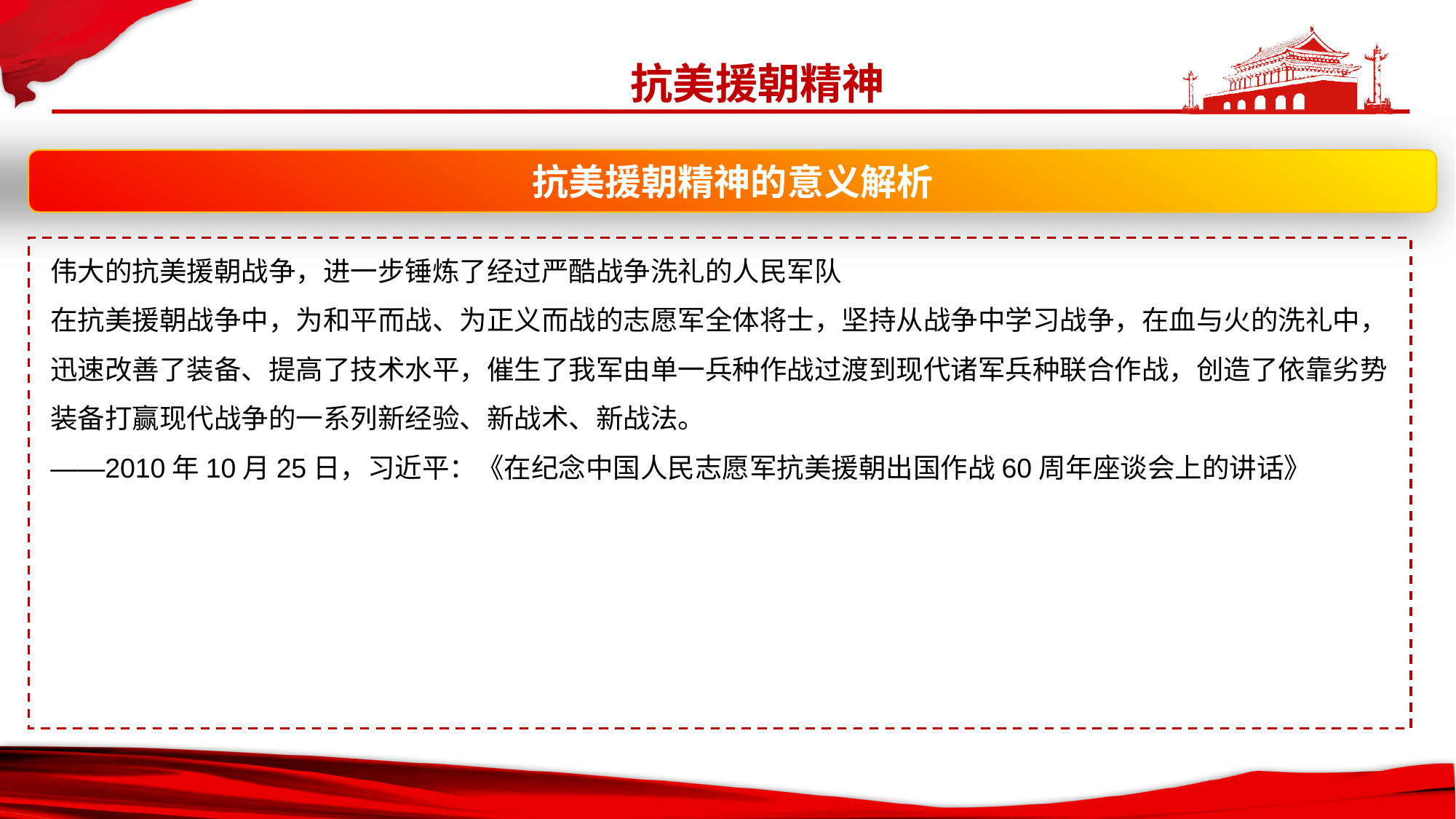

抗美援朝精神
抗美援朝精神的意义解析
伟大的抗美援朝战争，进一步锤炼了经过严酷战争洗礼的人民军队
在抗美援朝战争中，为和平而战、为正义而战的志愿军全体将士，坚持从战争中学习战争，在血与火的洗礼中，迅速改善了装备、提高了技术水平，催生了我军由单一兵种作战过渡到现代诸军兵种联合作战，创造了依靠劣势装备打赢现代战争的一系列新经验、新战术、新战法。
——2010年10月25日，习近平：《在纪念中国人民志愿军抗美援朝出国作战60周年座谈会上的讲话》